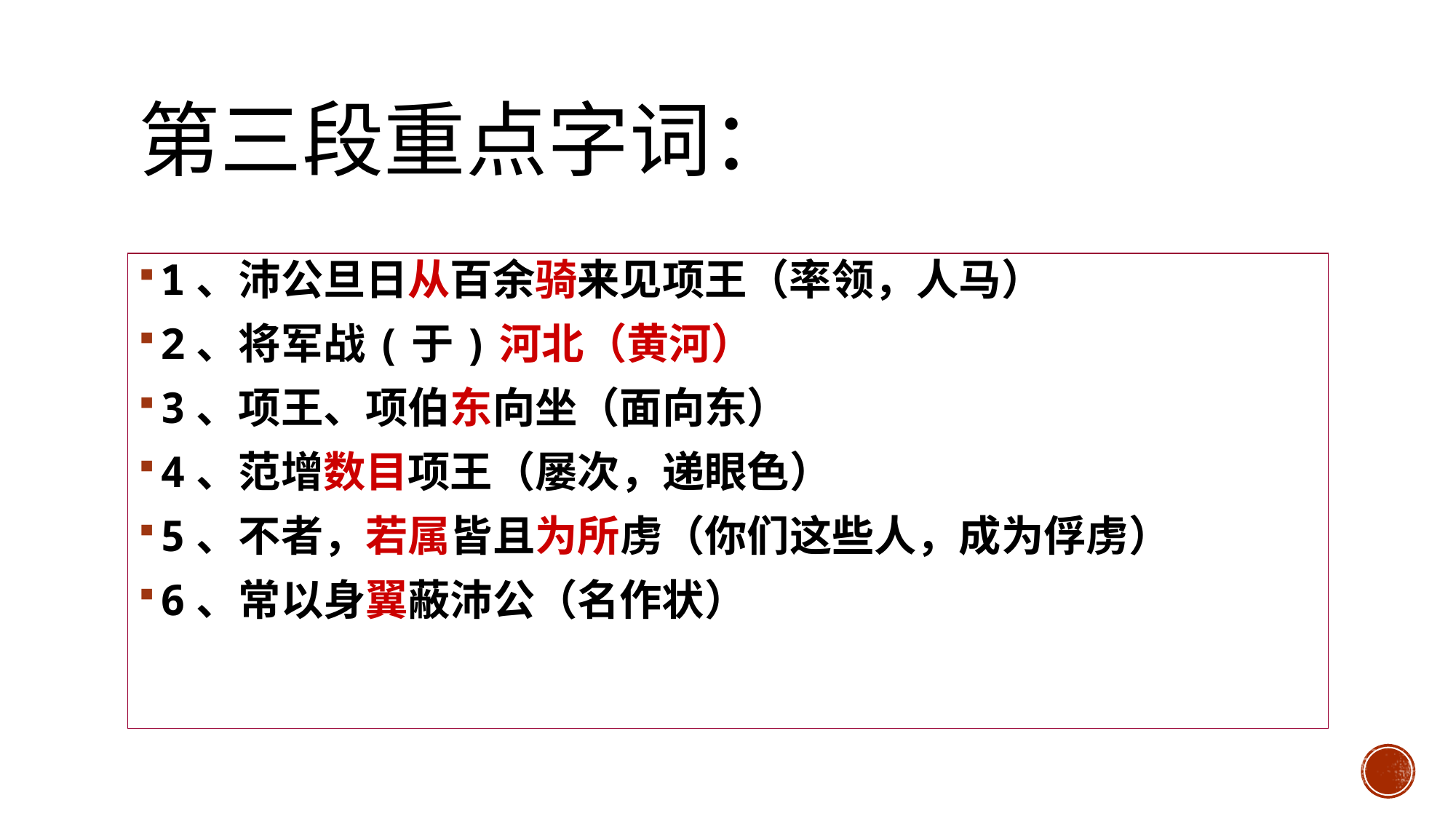

# 第三段重点字词：
1、沛公旦日从百余骑来见项王（率领，人马）
2、将军战(于)河北（黄河）
3、项王、项伯东向坐（面向东）
4、范增数目项王（屡次，递眼色）
5、不者，若属皆且为所虏（你们这些人，成为俘虏）
6、常以身翼蔽沛公（名作状）